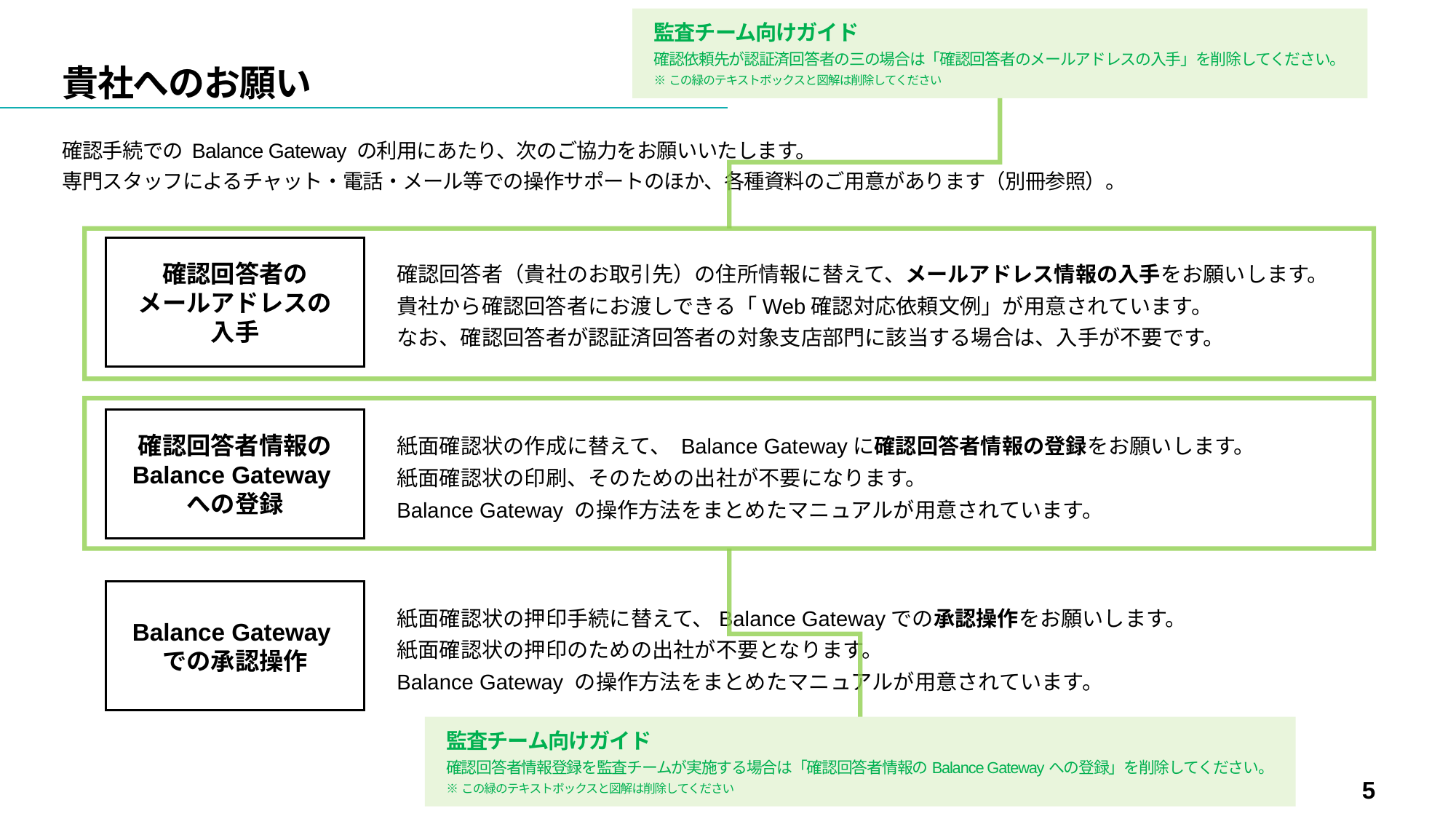

監査チーム向けガイド
確認依頼先が認証済回答者の三の場合は「確認回答者のメールアドレスの入手」を削除してください。
※この緑のテキストボックスと図解は削除してください
# 貴社へのお願い
確認手続での Balance Gateway の利用にあたり、次のご協力をお願いいたします。
専門スタッフによるチャット・電話・メール等での操作サポートのほか、各種資料のご用意があります（別冊参照）。

確認回答者の
メールアドレスの
入手
確認回答者（貴社のお取引先）の住所情報に替えて、メールアドレス情報の入手をお願いします。
貴社から確認回答者にお渡しできる「Web確認対応依頼文例」が用意されています。
なお、確認回答者が認証済回答者の対象支店部門に該当する場合は、入手が不要です。

確認回答者情報の
Balance Gateway
への登録
紙面確認状の作成に替えて、 Balance Gatewayに確認回答者情報の登録をお願いします。
紙面確認状の印刷、そのための出社が不要になります。
Balance Gateway の操作方法をまとめたマニュアルが用意されています。
Balance Gateway
での承認操作
紙面確認状の押印手続に替えて、Balance Gatewayでの承認操作をお願いします。
紙面確認状の押印のための出社が不要となります。
Balance Gateway の操作方法をまとめたマニュアルが用意されています。
監査チーム向けガイド
確認回答者情報登録を監査チームが実施する場合は「確認回答者情報のBalance Gatewayへの登録」を削除してください。
※この緑のテキストボックスと図解は削除してください
5